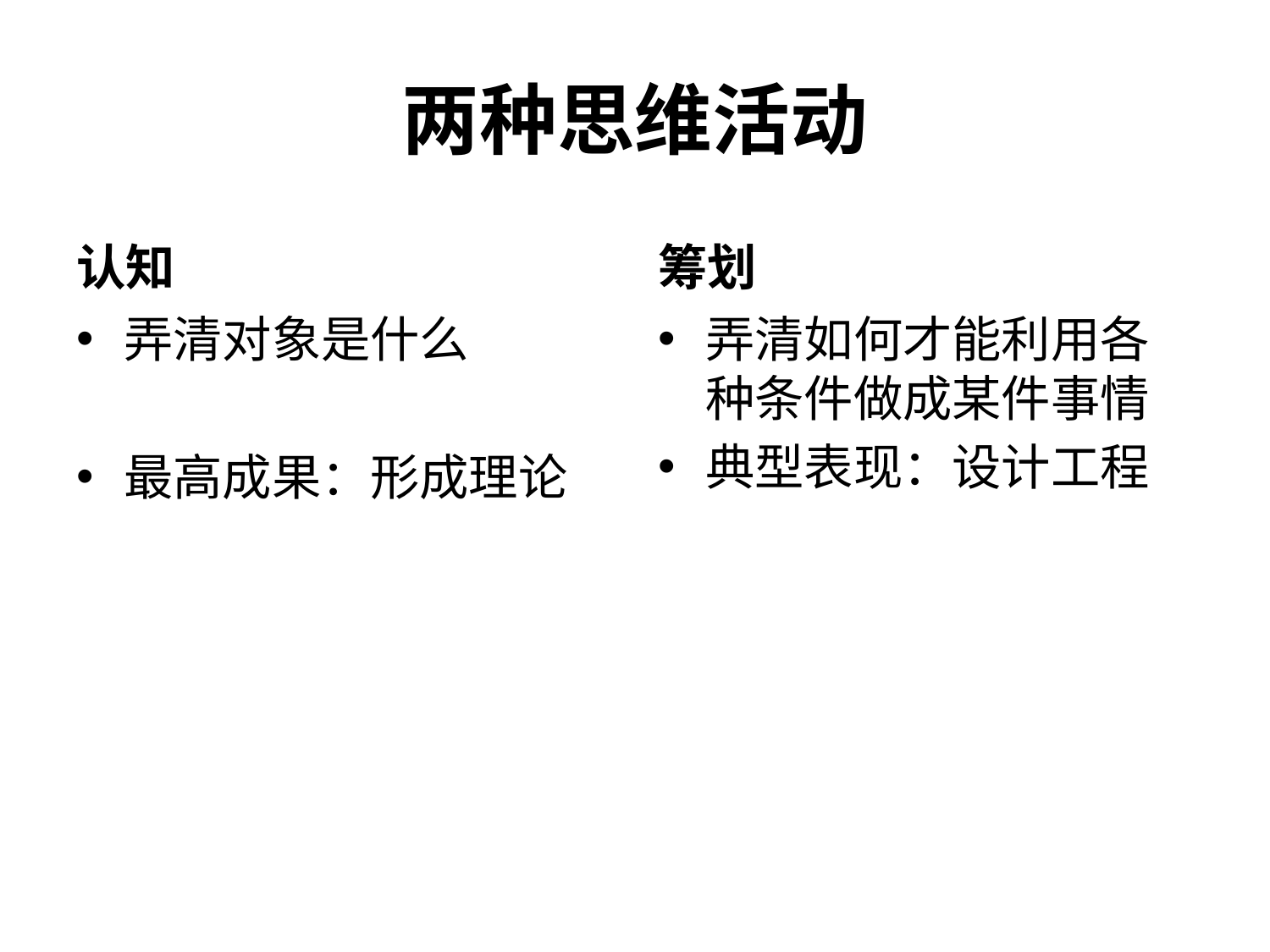

# 两种思维活动
认知
筹划
弄清对象是什么

最高成果：形成理论
弄清如何才能利用各种条件做成某件事情
典型表现：设计工程